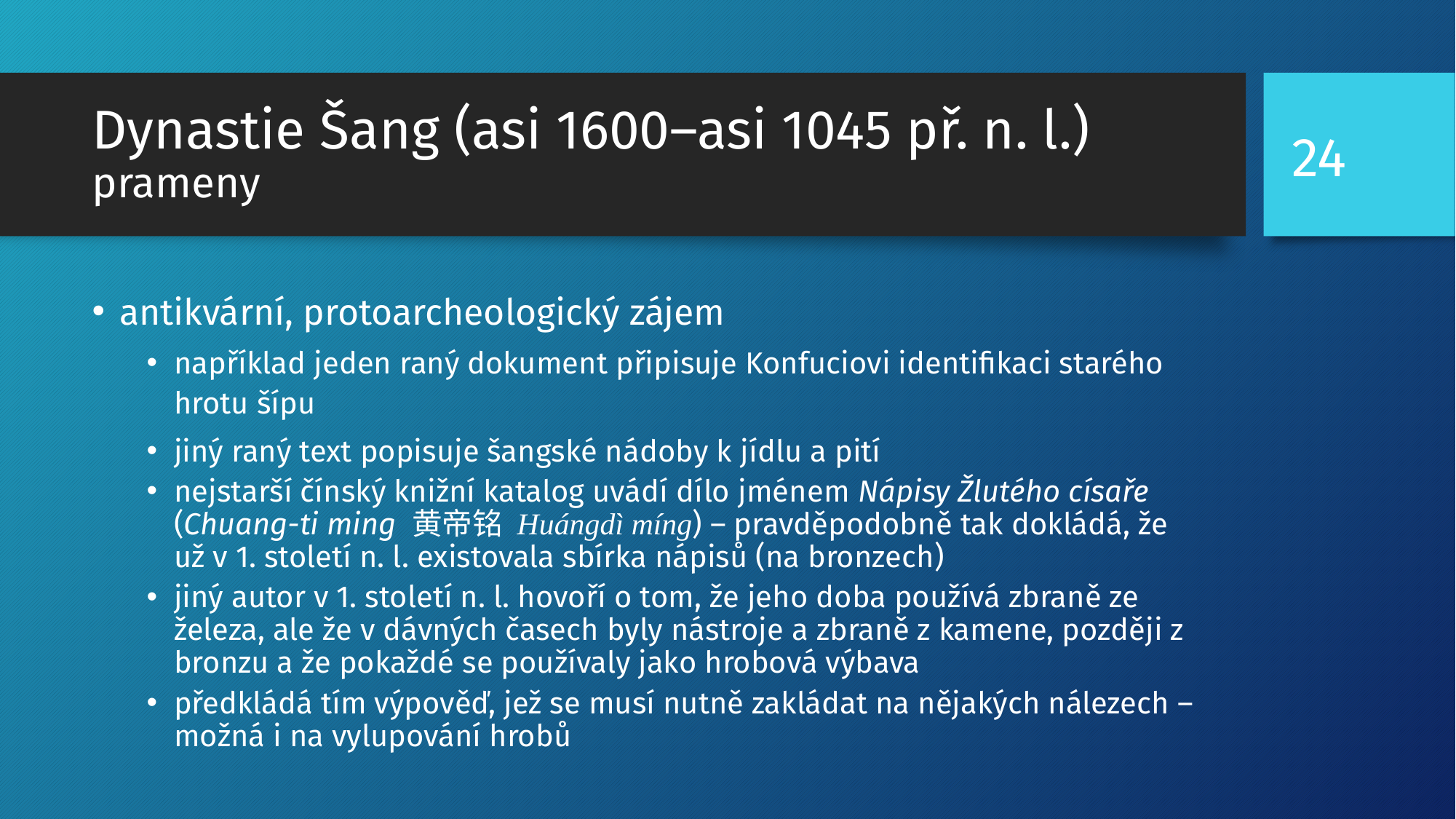

24
# Dynastie Šang (asi 1600–asi 1045 př. n. l.) prameny
antikvární, protoarcheologický zájem
například jeden raný dokument připisuje Konfuciovi identifikaci starého hrotu šípu
jiný raný text popisuje šangské nádoby k jídlu a pití
nejstarší čínský knižní katalog uvádí dílo jménem Nápisy Žlutého císaře (Chuang-ti ming 黄帝铭 Huángdì míng) – pravděpodobně tak dokládá, že už v 1. století n. l. existovala sbírka nápisů (na bronzech)
jiný autor v 1. století n. l. hovoří o tom, že jeho doba používá zbraně ze železa, ale že v dávných časech byly nástroje a zbraně z kamene, později z bronzu a že pokaždé se používaly jako hrobová výbava
předkládá tím výpověď, jež se musí nutně zakládat na nějakých nálezech – možná i na vylupování hrobů